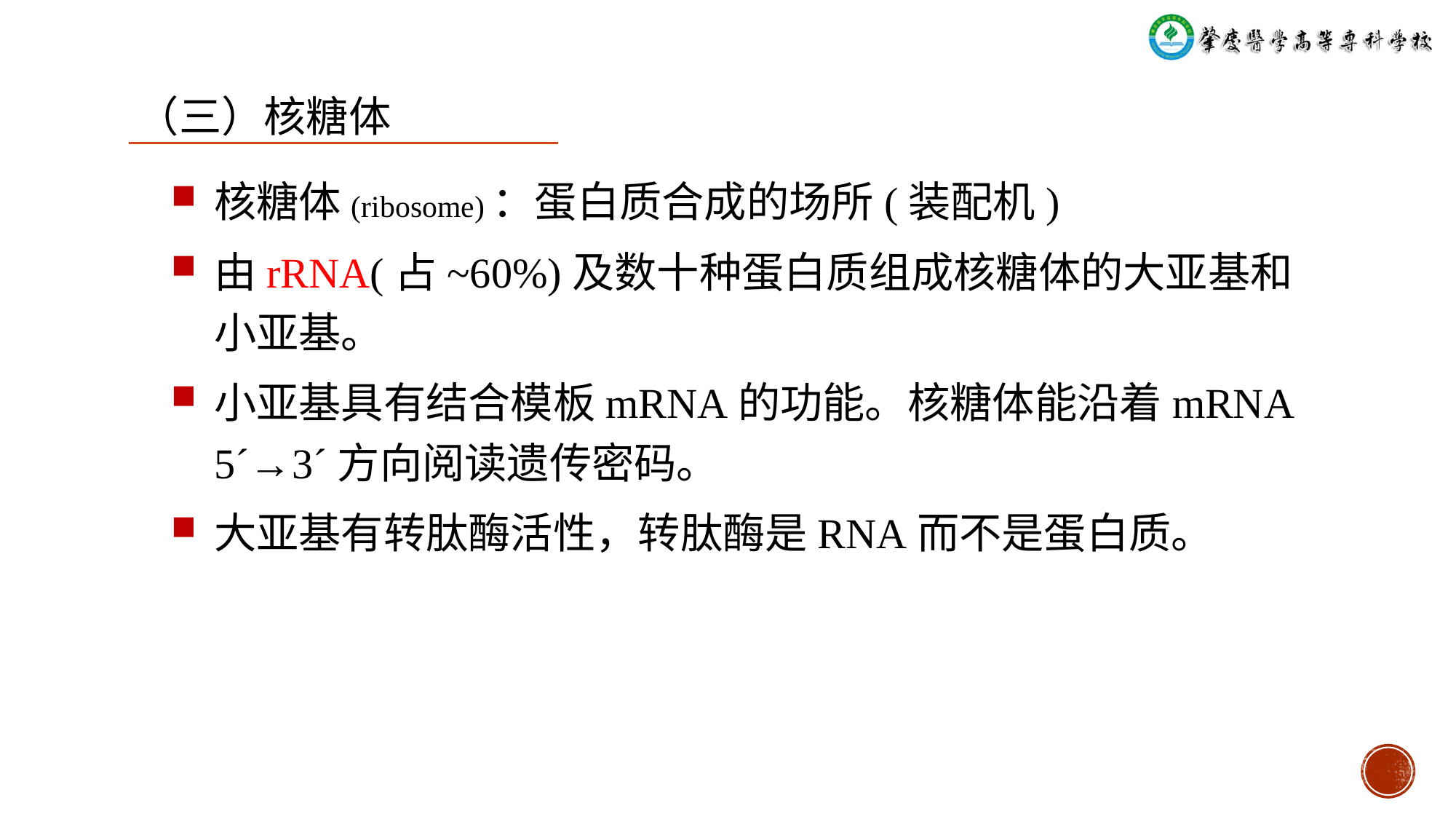

（三）核糖体
核糖体(ribosome)：蛋白质合成的场所(装配机)
由rRNA(占~60%)及数十种蛋白质组成核糖体的大亚基和小亚基。
小亚基具有结合模板mRNA的功能。核糖体能沿着mRNA 5´→3´方向阅读遗传密码。
大亚基有转肽酶活性，转肽酶是RNA而不是蛋白质。